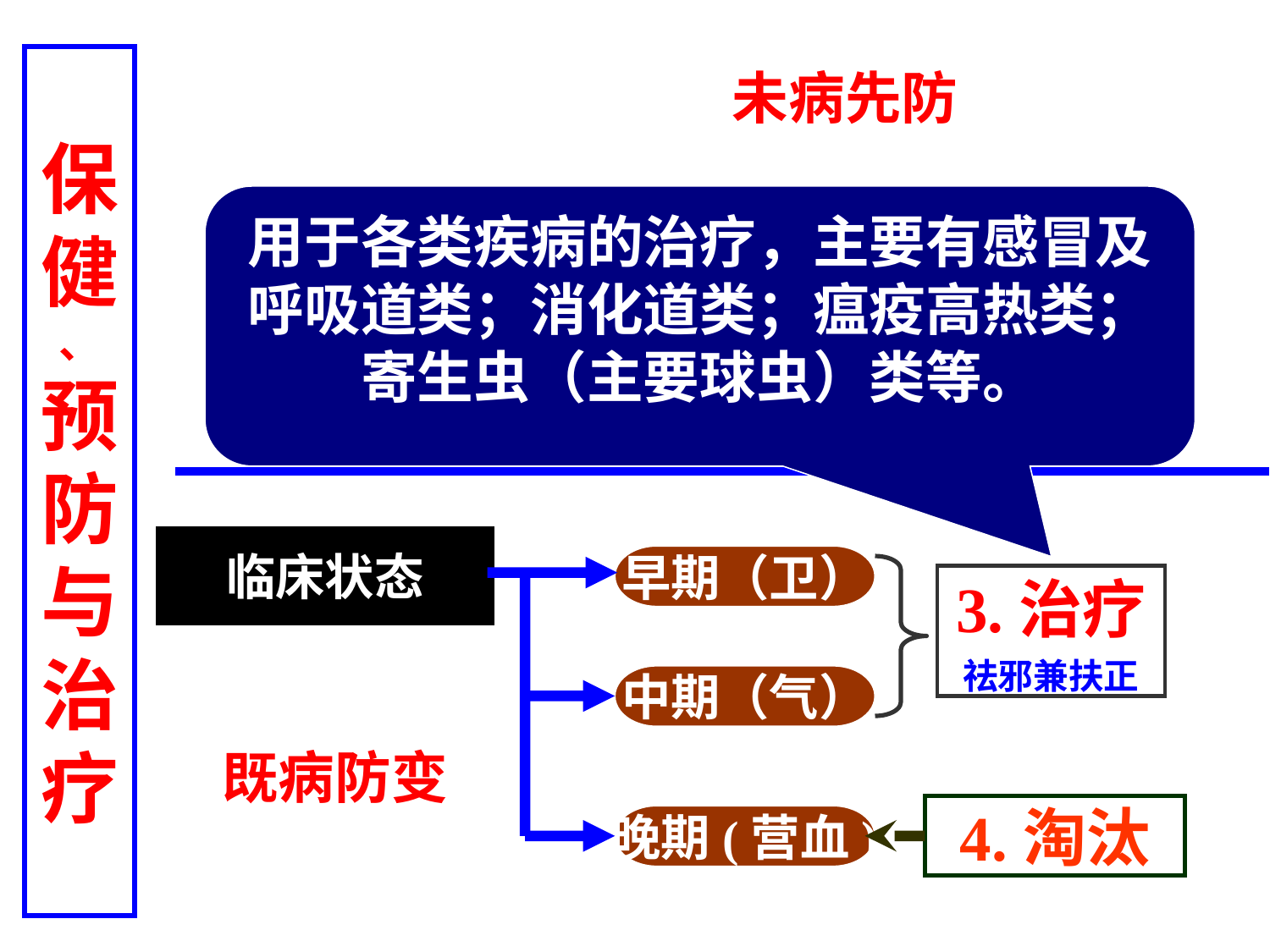

保
健
、
预
防
与
治
疗
未病先防
用于各类疾病的治疗，主要有感冒及呼吸道类；消化道类；瘟疫高热类；寄生虫（主要球虫）类等。

临床状态
早期（卫）

3.治疗
祛邪兼扶正

中期（气）
既病防变
4.淘汰
晚期(营血)